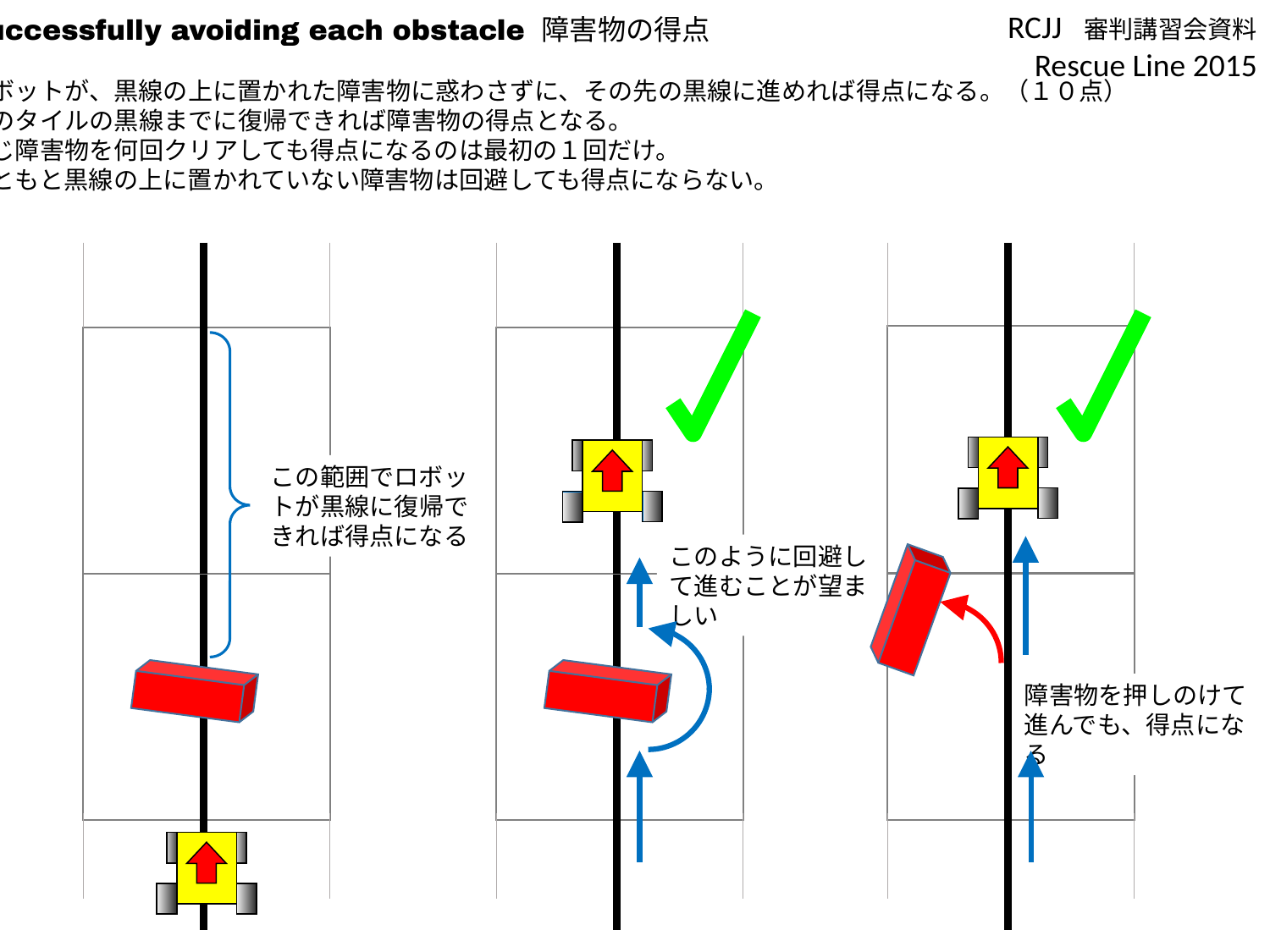

Successfully avoiding each obstacle 障害物の得点

ロボットが、黒線の上に置かれた障害物に惑わさずに、その先の黒線に進めれば得点になる。（１０点）
次のタイルの黒線までに復帰できれば障害物の得点となる。
同じ障害物を何回クリアしても得点になるのは最初の１回だけ。
もともと黒線の上に置かれていない障害物は回避しても得点にならない。

この範囲でロボットが黒線に復帰できれば得点になる
このように回避して進むことが望ましい

障害物を押しのけて進んでも、得点になる